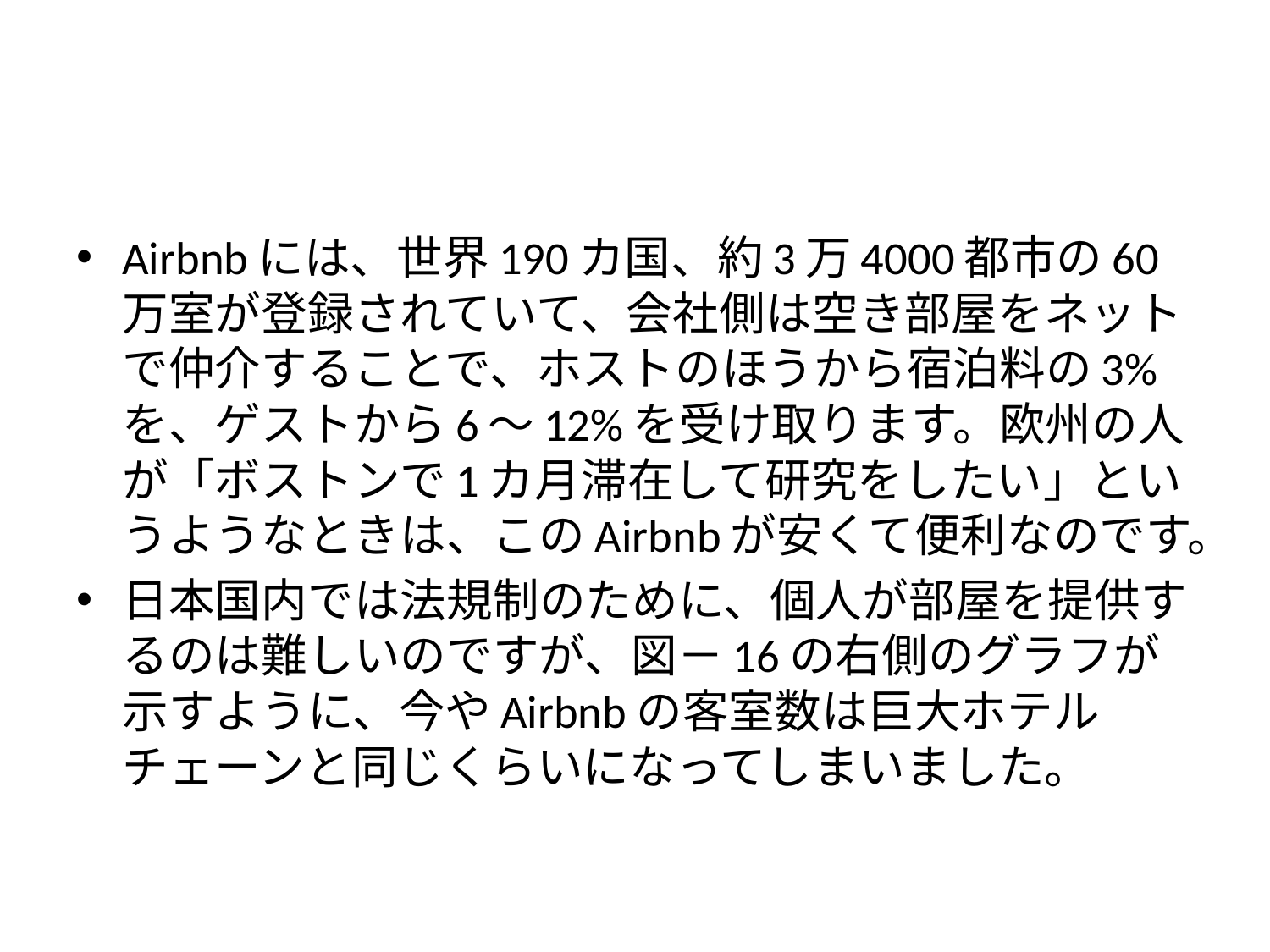

#
Airbnbには、世界190カ国、約3万4000都市の60万室が登録されていて、会社側は空き部屋をネットで仲介することで、ホストのほうから宿泊料の3%を、ゲストから6～12%を受け取ります。欧州の人が「ボストンで1カ月滞在して研究をしたい」というようなときは、このAirbnbが安くて便利なのです。
日本国内では法規制のために、個人が部屋を提供するのは難しいのですが、図－16の右側のグラフが示すように、今やAirbnbの客室数は巨大ホテルチェーンと同じくらいになってしまいました。